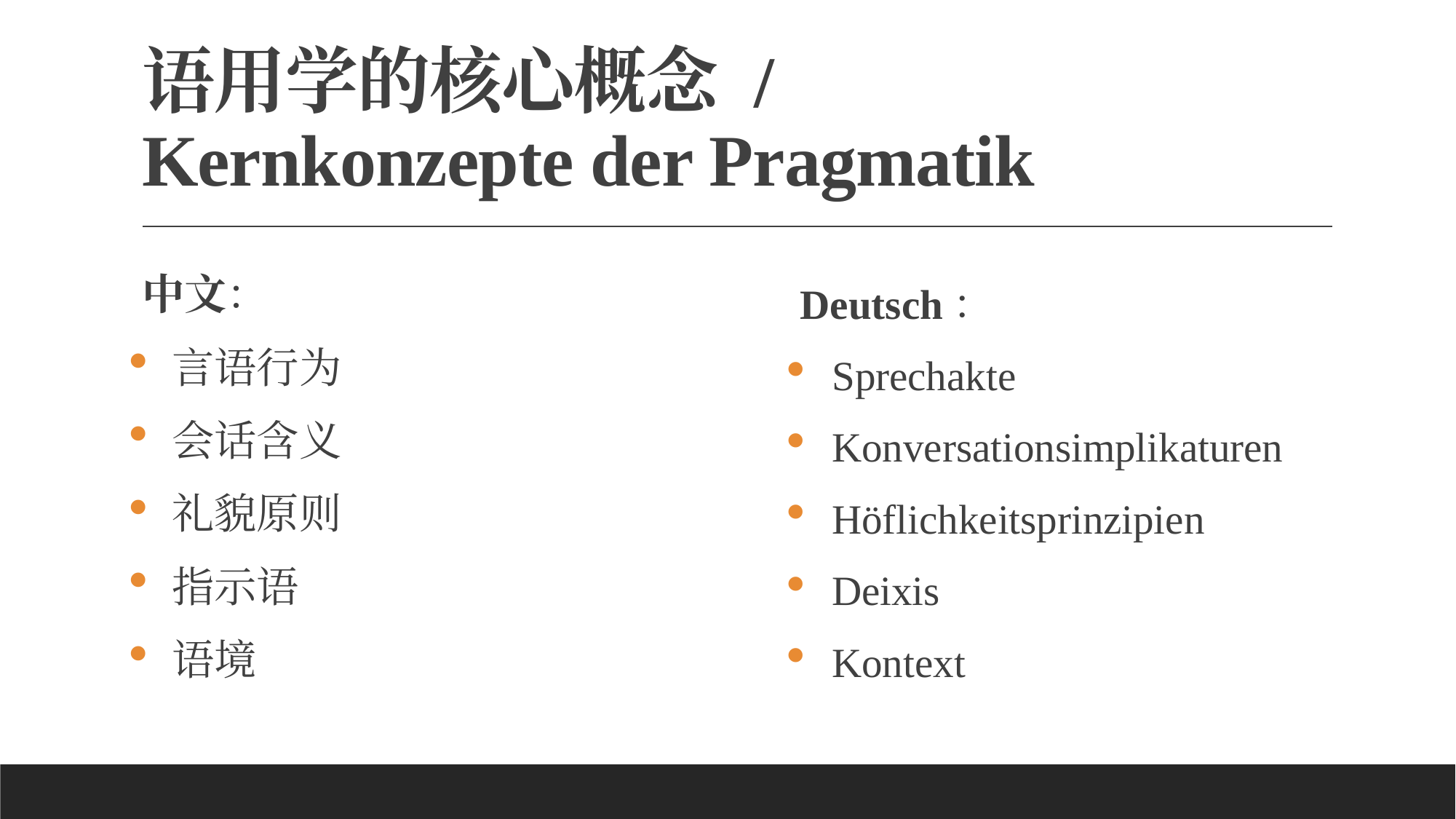

# 语用学的核心概念 / Kernkonzepte der Pragmatik
中文：
言语行为
会话含义
礼貌原则
指示语
语境
Deutsch：
Sprechakte
Konversationsimplikaturen
Höflichkeitsprinzipien
Deixis
Kontext